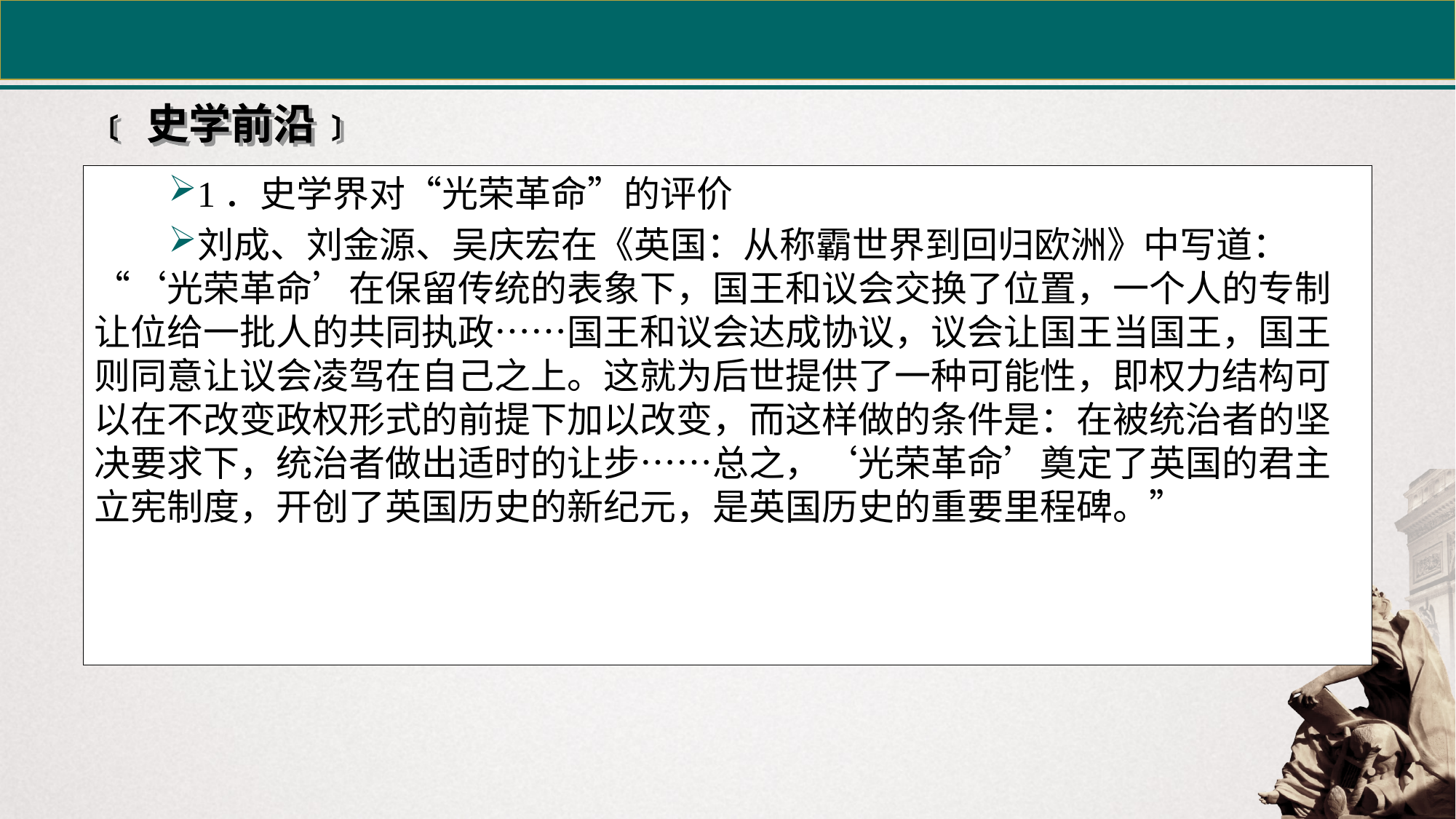

﹝史学前沿﹞
1．史学界对“光荣革命”的评价
刘成、刘金源、吴庆宏在《英国：从称霸世界到回归欧洲》中写道：“‘光荣革命’在保留传统的表象下，国王和议会交换了位置，一个人的专制让位给一批人的共同执政……国王和议会达成协议，议会让国王当国王，国王则同意让议会凌驾在自己之上。这就为后世提供了一种可能性，即权力结构可以在不改变政权形式的前提下加以改变，而这样做的条件是：在被统治者的坚决要求下，统治者做出适时的让步……总之，‘光荣革命’奠定了英国的君主立宪制度，开创了英国历史的新纪元，是英国历史的重要里程碑。”